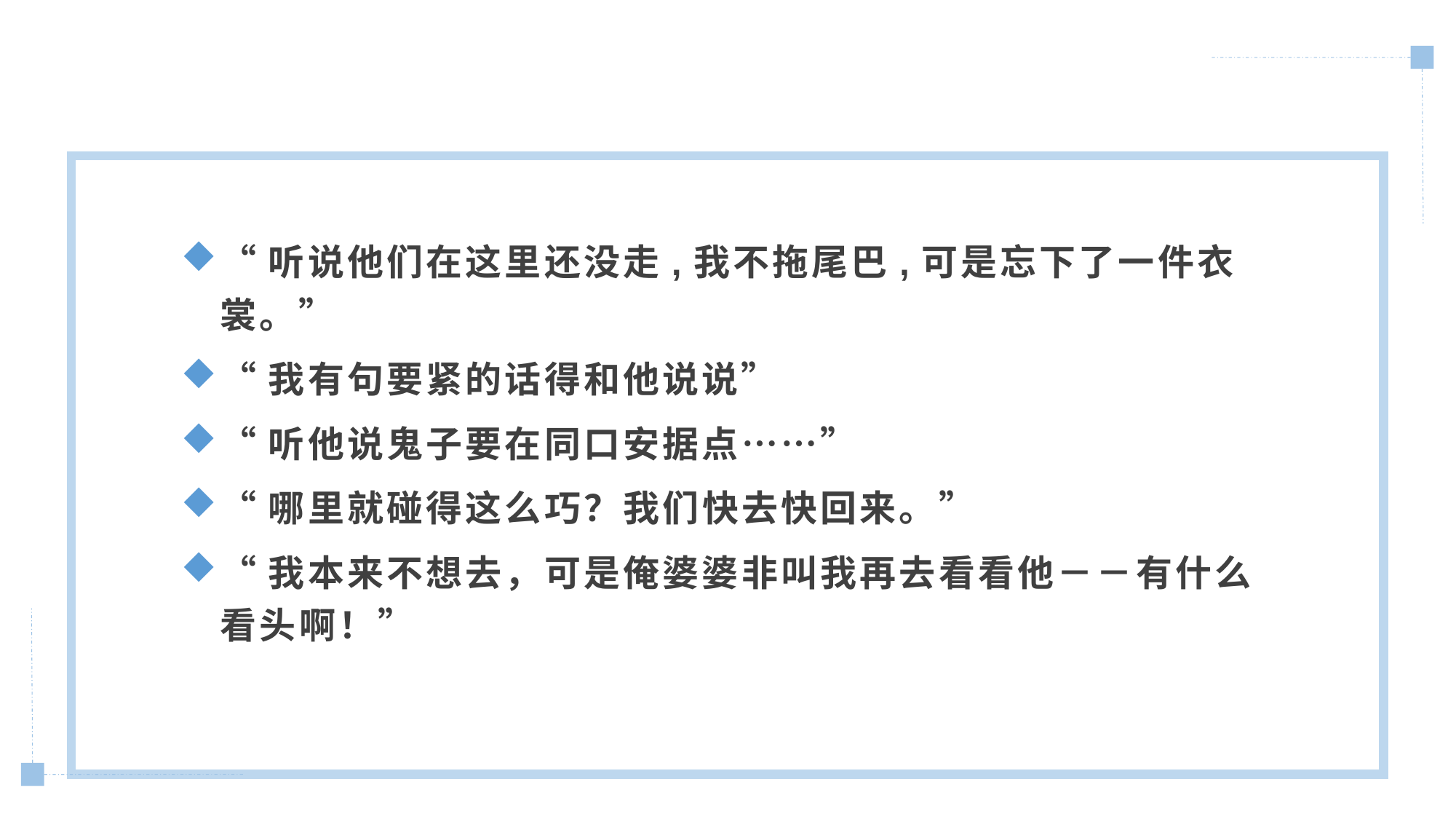

“听说他们在这里还没走,我不拖尾巴,可是忘下了一件衣裳。”
“我有句要紧的话得和他说说”
“听他说鬼子要在同口安据点……”
“哪里就碰得这么巧？我们快去快回来。”
“我本来不想去，可是俺婆婆非叫我再去看看他－－有什么看头啊！”